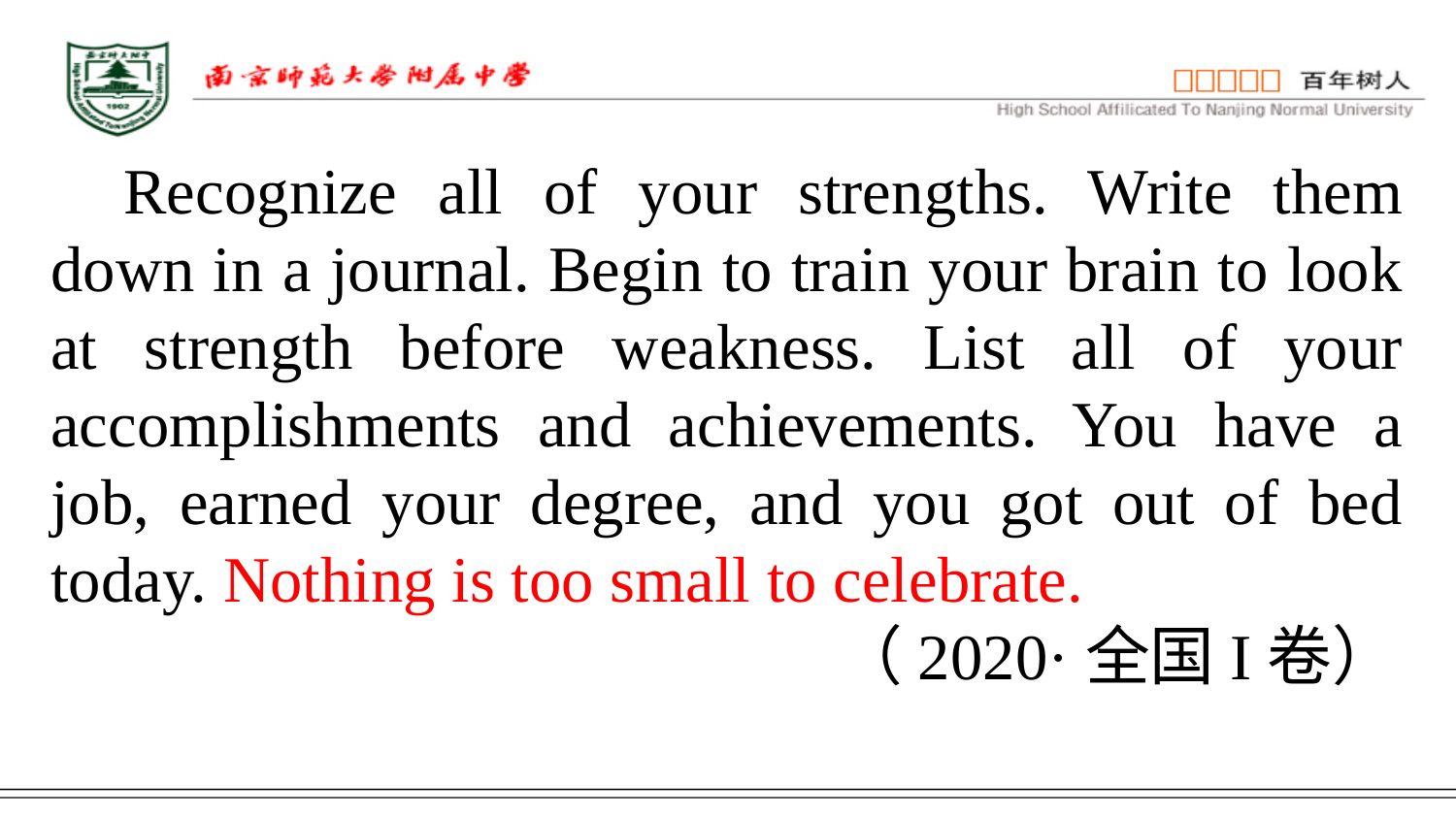

Recognize all of your strengths. Write them down in a journal. Begin to train your brain to look at strength before weakness. List all of your accomplishments and achievements. You have a job, earned your degree, and you got out of bed today. Nothing is too small to celebrate.
                                                （2020·全国I卷）